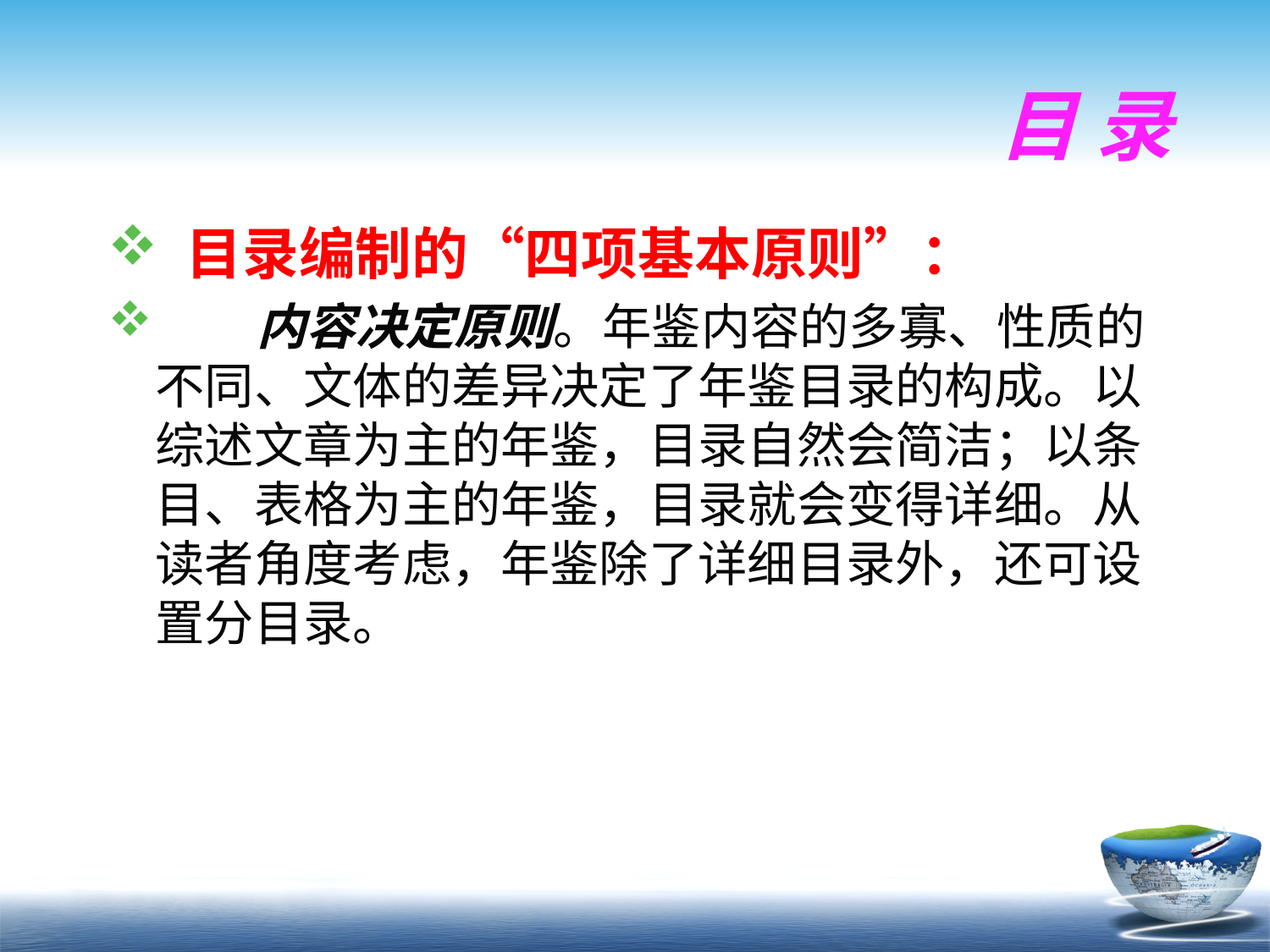

# 目 录
 目录编制的“四项基本原则”：
        内容决定原则。年鉴内容的多寡、性质的不同、文体的差异决定了年鉴目录的构成。以综述文章为主的年鉴，目录自然会简洁；以条目、表格为主的年鉴，目录就会变得详细。从读者角度考虑，年鉴除了详细目录外，还可设置分目录。